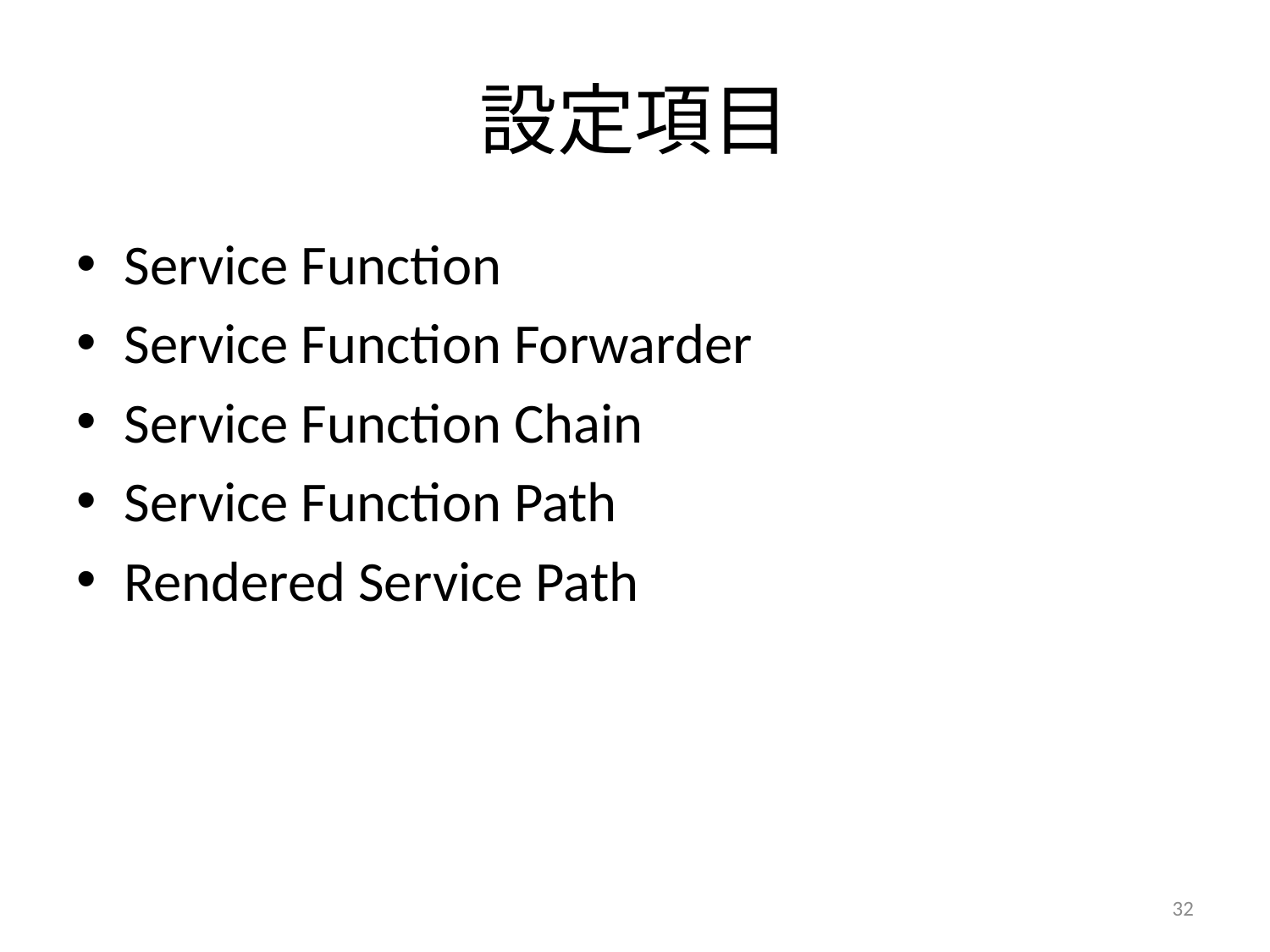

# 設定項目
Service Function
Service Function Forwarder
Service Function Chain
Service Function Path
Rendered Service Path
32